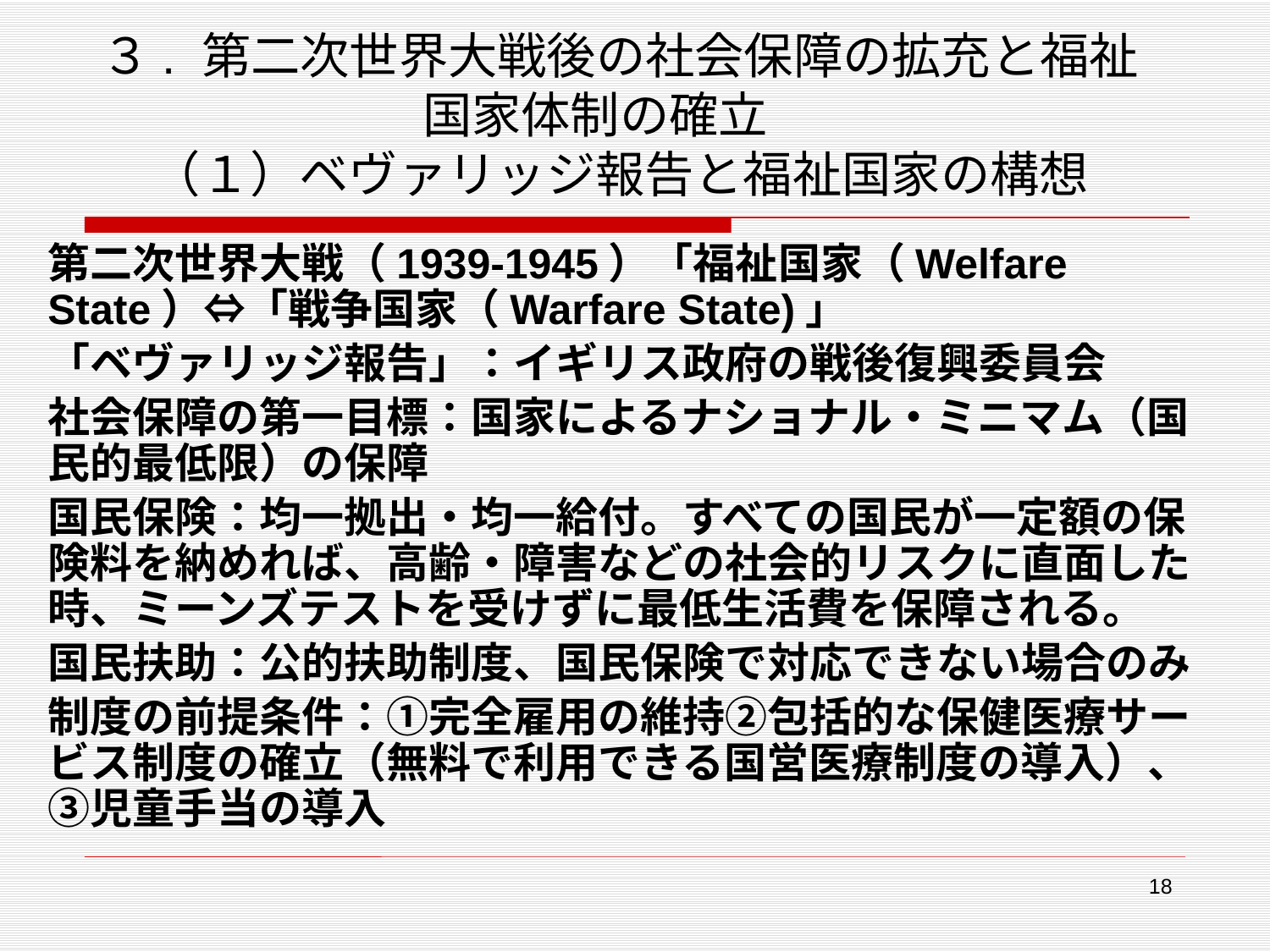

# ３. 第二次世界大戦後の社会保障の拡充と福祉国家体制の確立　 （１）ベヴァリッジ報告と福祉国家の構想
第二次世界大戦（1939-1945）「福祉国家（Welfare State）⇔「戦争国家（Warfare State)」
「ベヴァリッジ報告」：イギリス政府の戦後復興委員会
社会保障の第一目標：国家によるナショナル・ミニマム（国民的最低限）の保障
国民保険：均一拠出・均一給付。すべての国民が一定額の保険料を納めれば、高齢・障害などの社会的リスクに直面した時、ミーンズテストを受けずに最低生活費を保障される。
国民扶助：公的扶助制度、国民保険で対応できない場合のみ
制度の前提条件：①完全雇用の維持②包括的な保健医療サービス制度の確立（無料で利用できる国営医療制度の導入）、③児童手当の導入
18